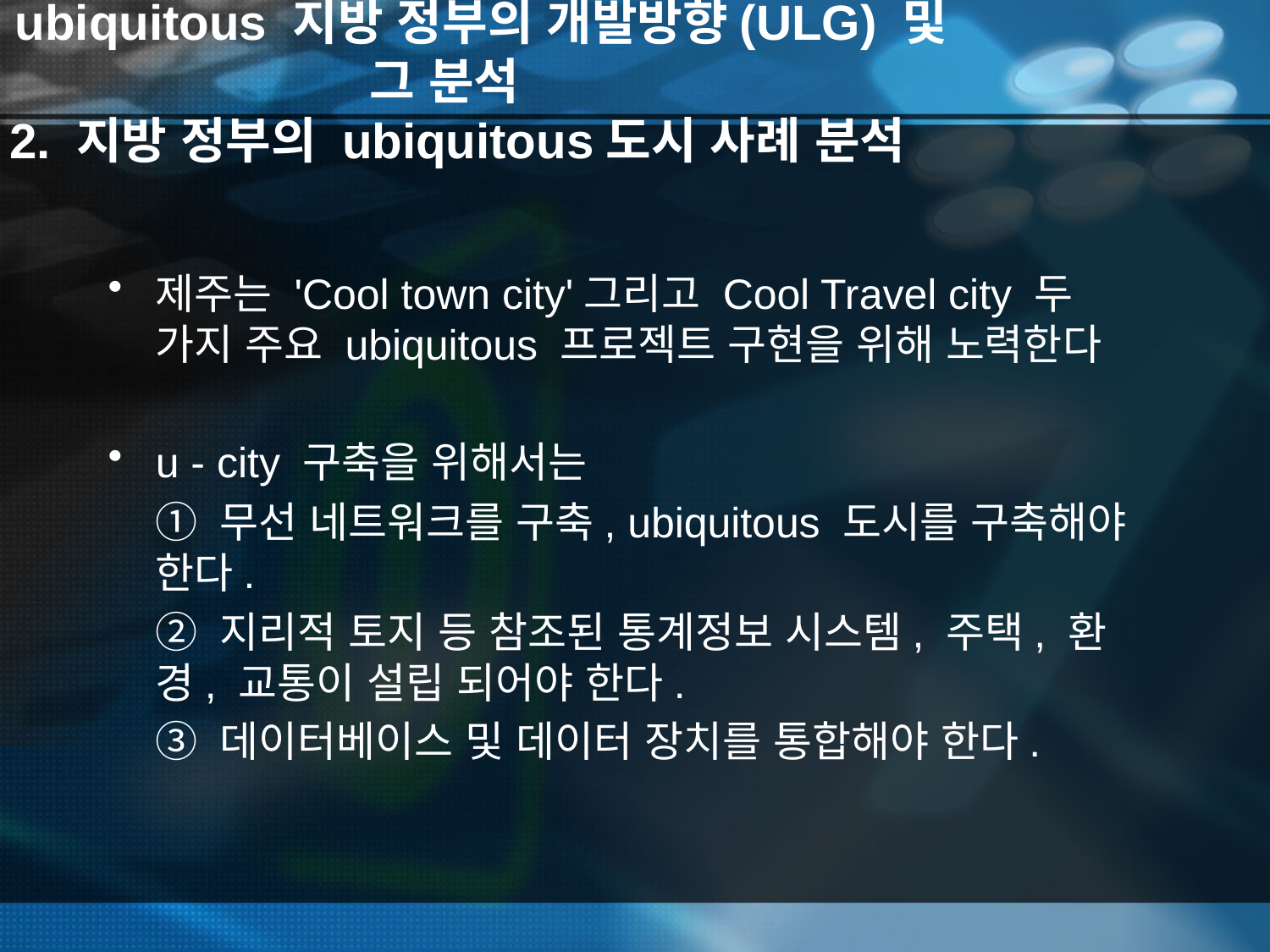

# Ⅲ. ubiquitous 지방 정부의 개발방향(ULG) 및 그 분석 2. 지방 정부의 ubiquitous도시 사례 분석

제주는 'Cool town city'그리고 Cool Travel city 두 가지 주요 ubiquitous 프로젝트 구현을 위해 노력한다

u - city 구축을 위해서는
    ① 무선 네트워크를 구축, ubiquitous 도시를 구축해야 한다.
    ② 지리적 토지 등 참조된 통계정보 시스템, 주택, 환경, 교통이 설립 되어야 한다.
    ③ 데이터베이스 및 데이터 장치를 통합해야 한다.